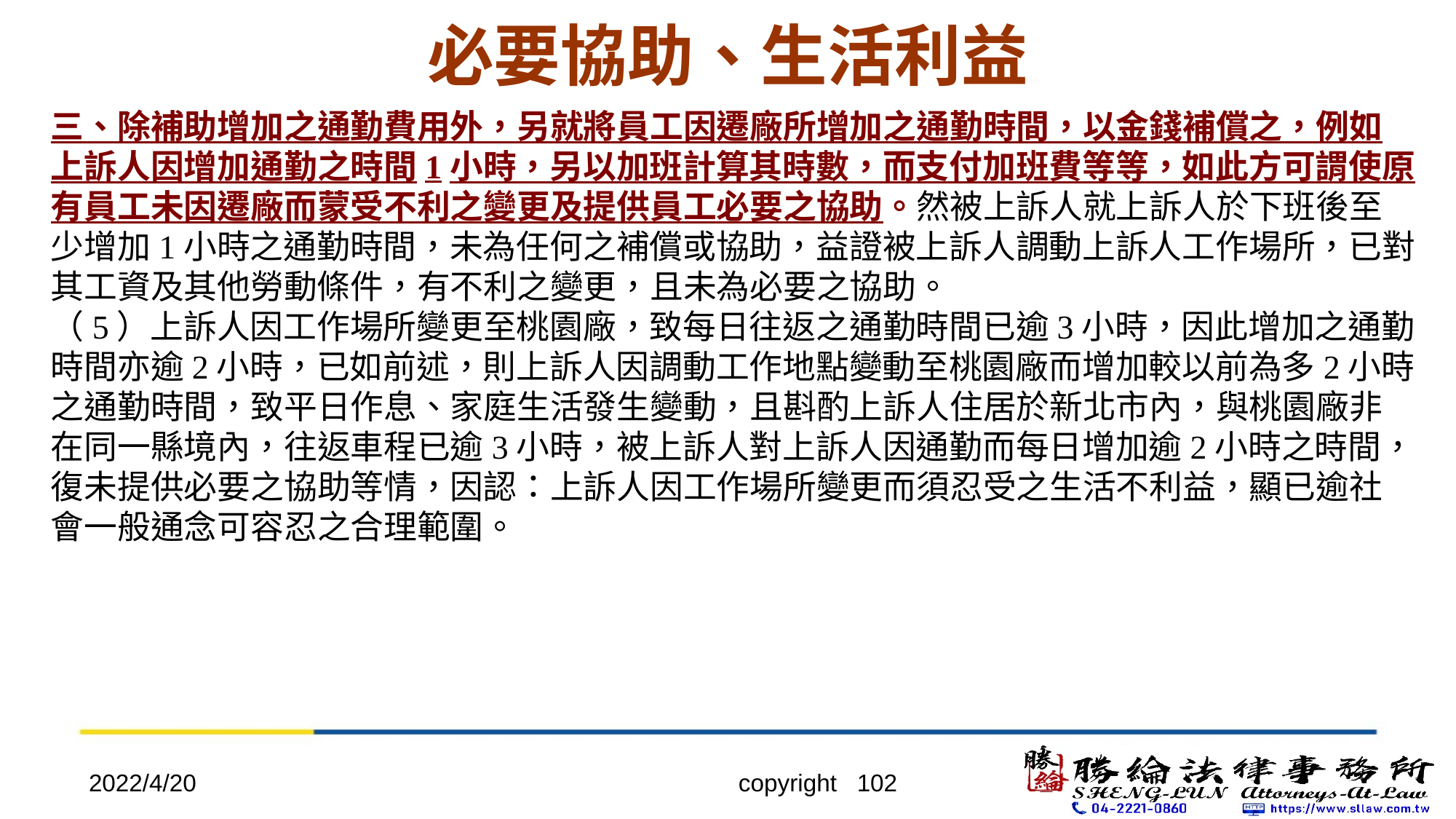

# 必要協助、生活利益
三、除補助增加之通勤費用外，另就將員工因遷廠所增加之通勤時間，以金錢補償之，例如上訴人因增加通勤之時間1小時，另以加班計算其時數，而支付加班費等等，如此方可謂使原有員工未因遷廠而蒙受不利之變更及提供員工必要之協助。然被上訴人就上訴人於下班後至少增加1小時之通勤時間，未為任何之補償或協助，益證被上訴人調動上訴人工作場所，已對其工資及其他勞動條件，有不利之變更，且未為必要之協助。
（5）上訴人因工作場所變更至桃園廠，致每日往返之通勤時間已逾3小時，因此增加之通勤時間亦逾2小時，已如前述，則上訴人因調動工作地點變動至桃園廠而增加較以前為多2小時之通勤時間，致平日作息、家庭生活發生變動，且斟酌上訴人住居於新北市內，與桃園廠非在同一縣境內，往返車程已逾3小時，被上訴人對上訴人因通勤而每日增加逾2小時之時間，復未提供必要之協助等情，因認：上訴人因工作場所變更而須忍受之生活不利益，顯已逾社會一般通念可容忍之合理範圍。

2022/4/20
copyright   102